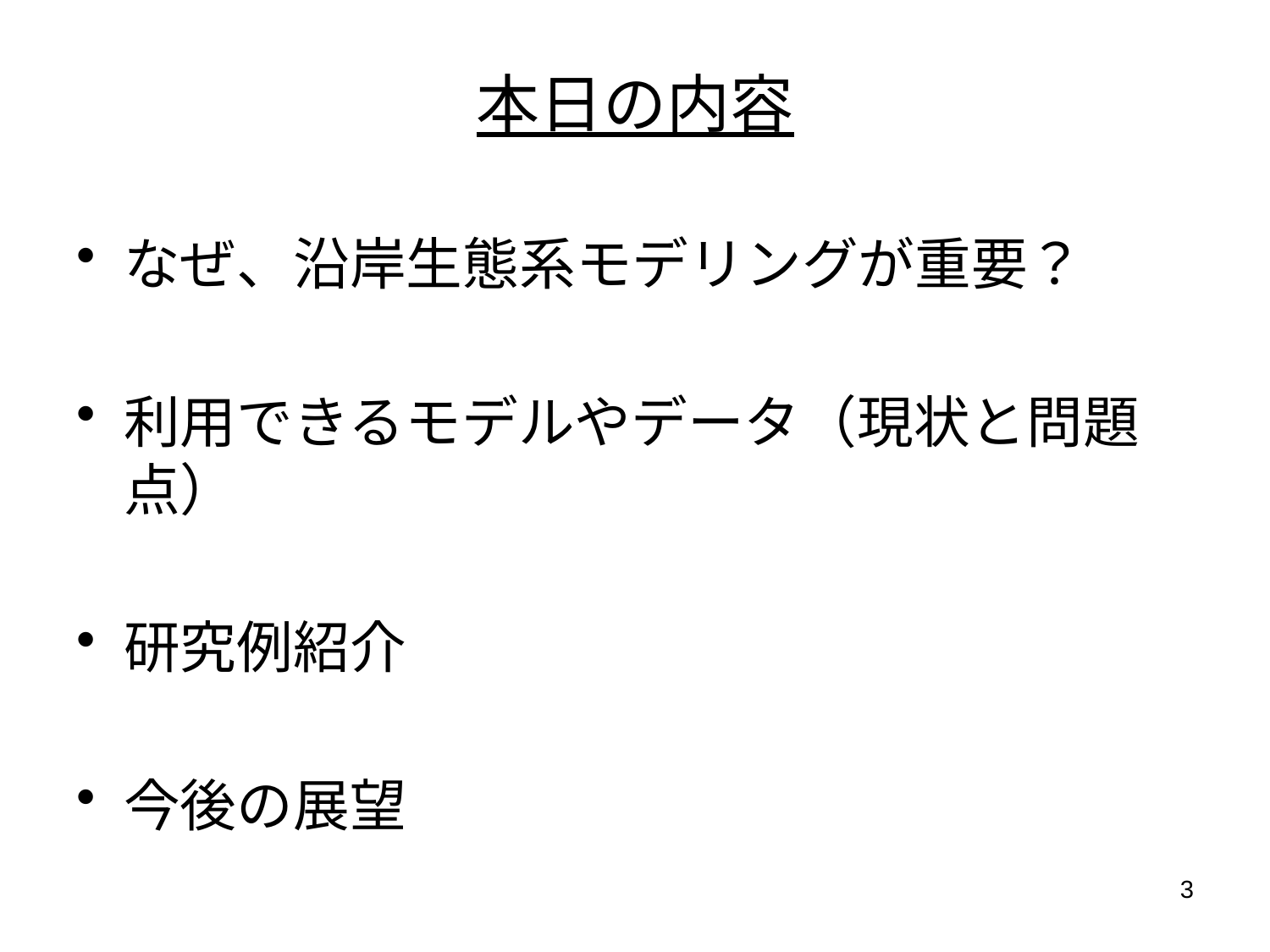

# 本日の内容
なぜ、沿岸生態系モデリングが重要？

利用できるモデルやデータ（現状と問題点）

研究例紹介

今後の展望
3